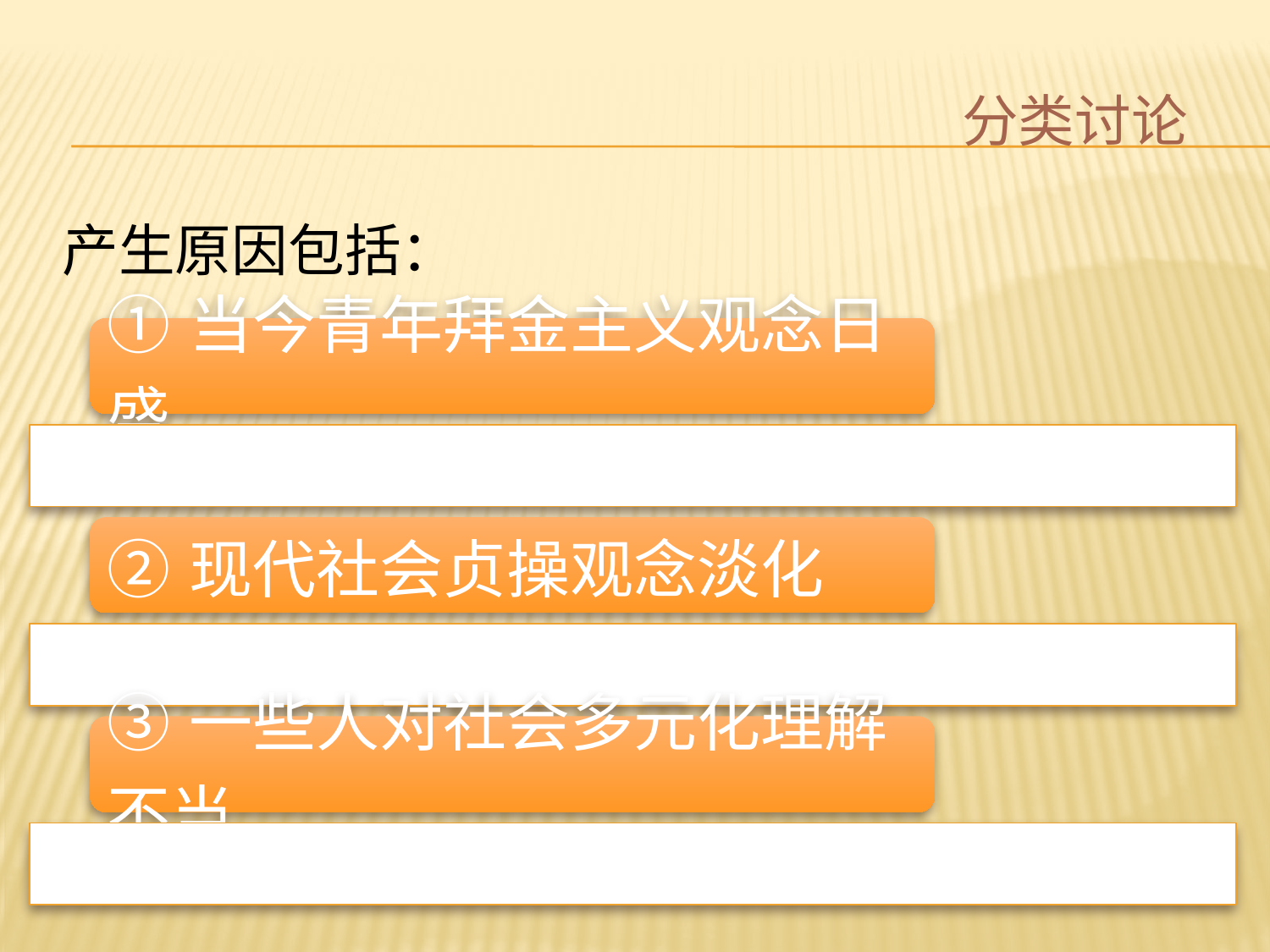

#
分类讨论
产生原因包括：
①当今青年拜金主义观念日盛
②现代社会贞操观念淡化
③一些人对社会多元化理解不当